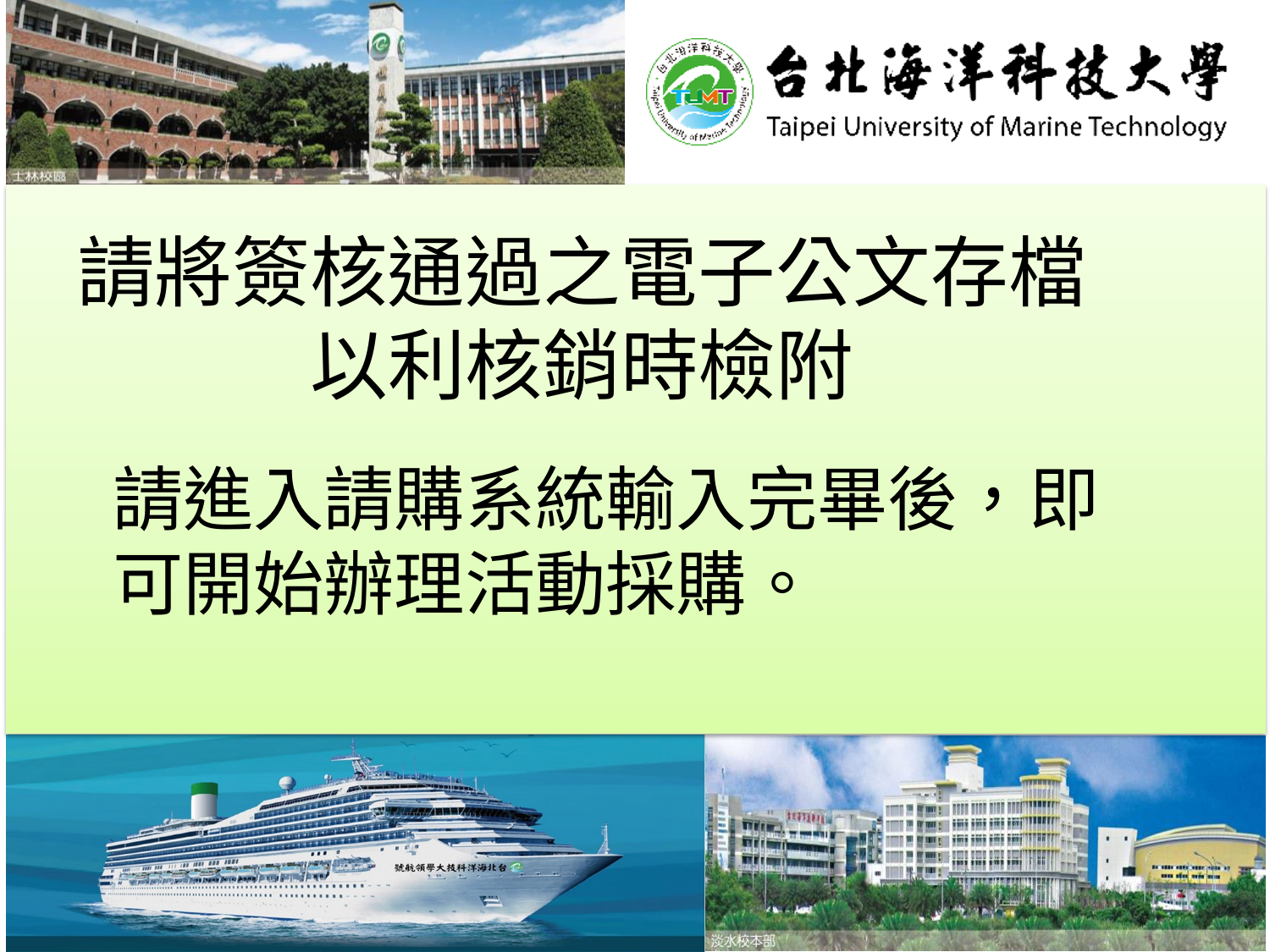

# 請將簽核通過之電子公文存檔 以利核銷時檢附
請進入請購系統輸入完畢後，即可開始辦理活動採購。